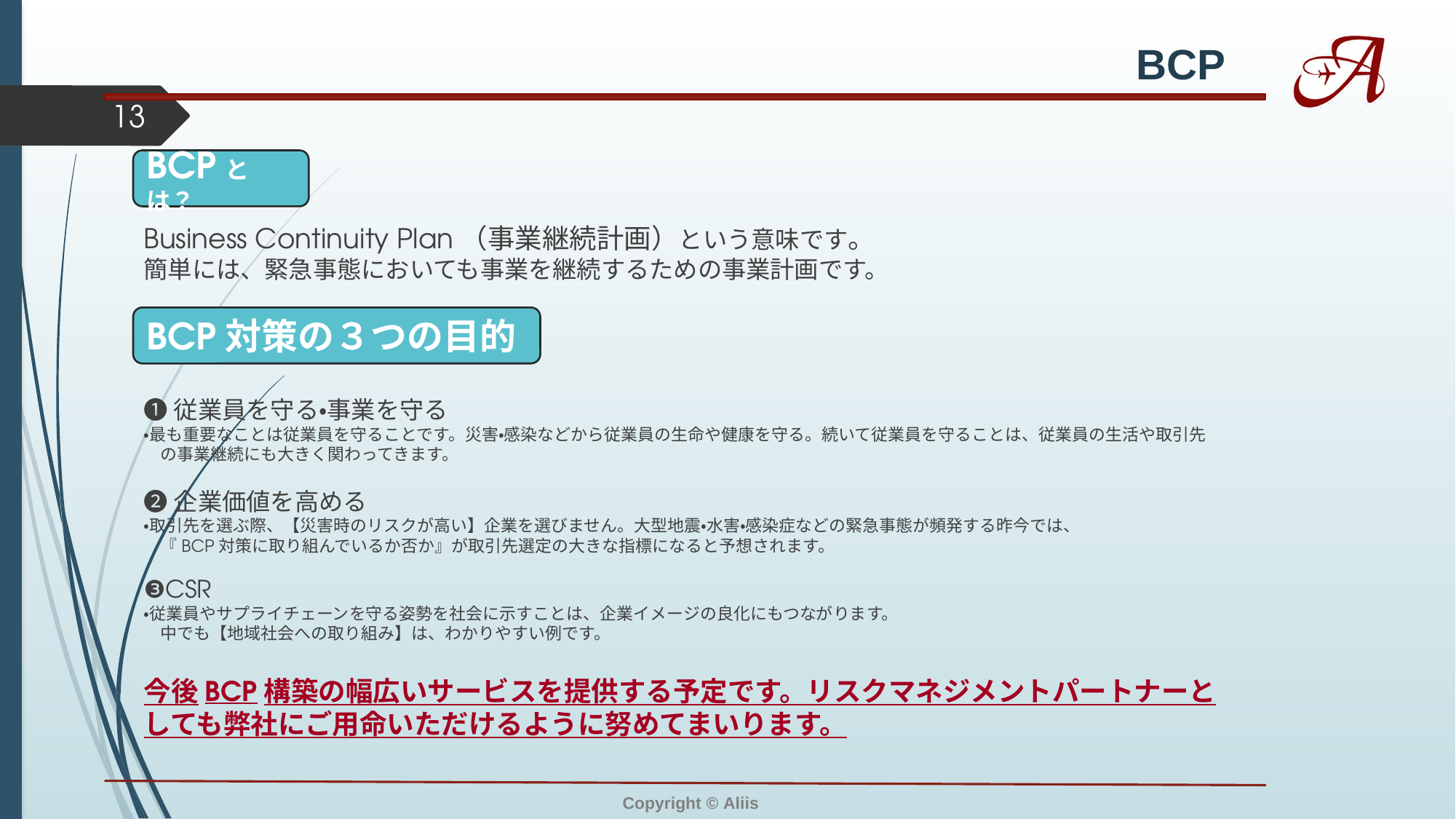

BCP
13
BCPとは？
Business Continuity Plan（事業継続計画）という意味です。
簡単には、緊急事態においても事業を継続するための事業計画です。
BCP対策の３つの目的
❶従業員を守る・事業を守る
・最も重要なことは従業員を守ることです。災害・感染などから従業員の生命や健康を守る。続いて従業員を守ることは、従業員の生活や取引先
　の事業継続にも大きく関わってきます。
❷企業価値を高める
・取引先を選ぶ際、【災害時のリスクが高い】企業を選びません。大型地震・水害・感染症などの緊急事態が頻発する昨今では、
　『BCP対策に取り組んでいるか否か』が取引先選定の大きな指標になると予想されます。
❸CSR
・従業員やサプライチェーンを守る姿勢を社会に示すことは、企業イメージの良化にもつながります。
　中でも【地域社会への取り組み】は、わかりやすい例です。
今後BCP構築の幅広いサービスを提供する予定です。リスクマネジメントパートナーとしても弊社にご用命いただけるように努めてまいります。